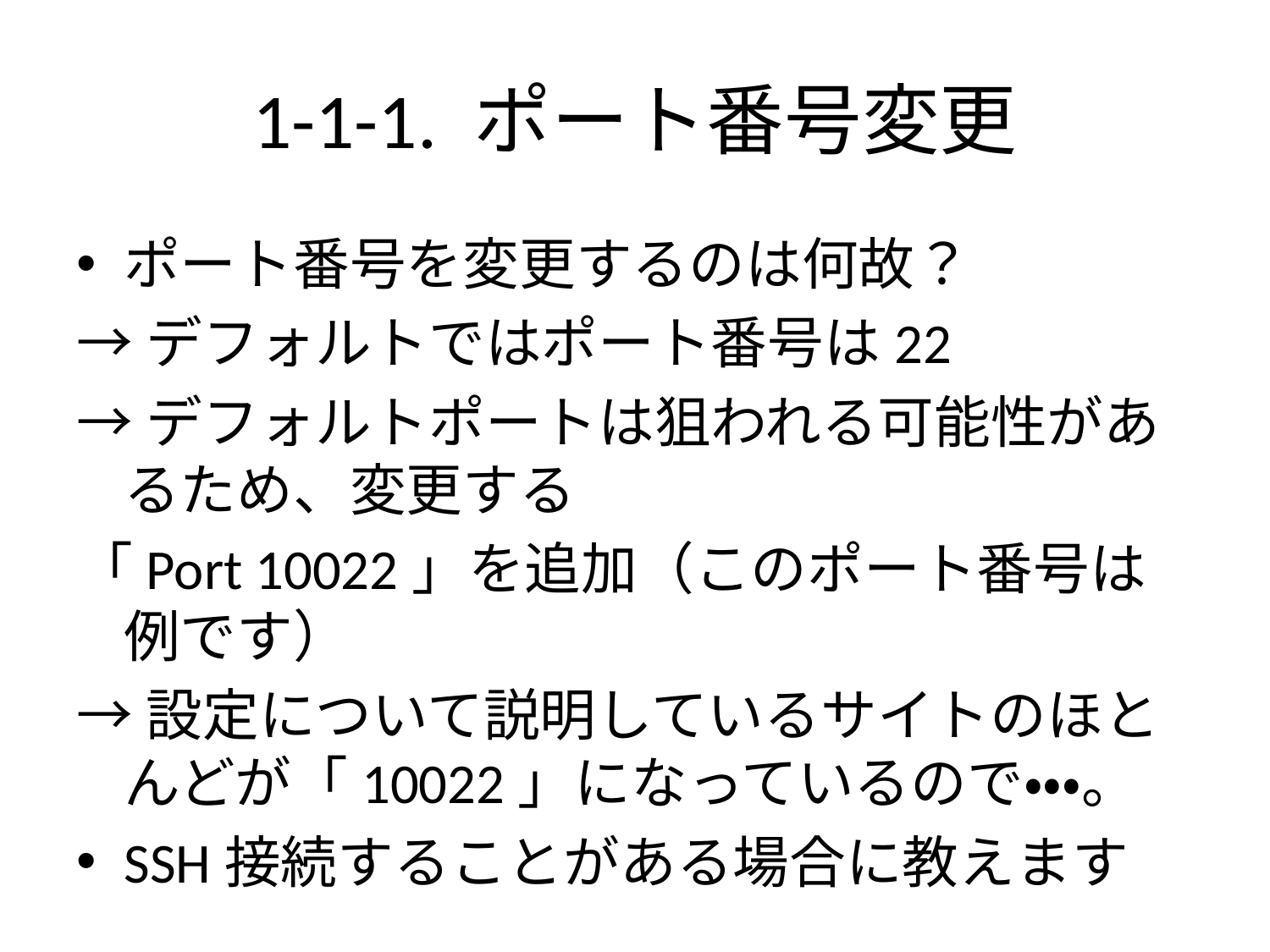

# 1-1-1. ポート番号変更
ポート番号を変更するのは何故？
→デフォルトではポート番号は22
→デフォルトポートは狙われる可能性があるため、変更する
「Port 10022」を追加（このポート番号は例です）
→設定について説明しているサイトのほとんどが「10022」になっているので・・・。
SSH接続することがある場合に教えます